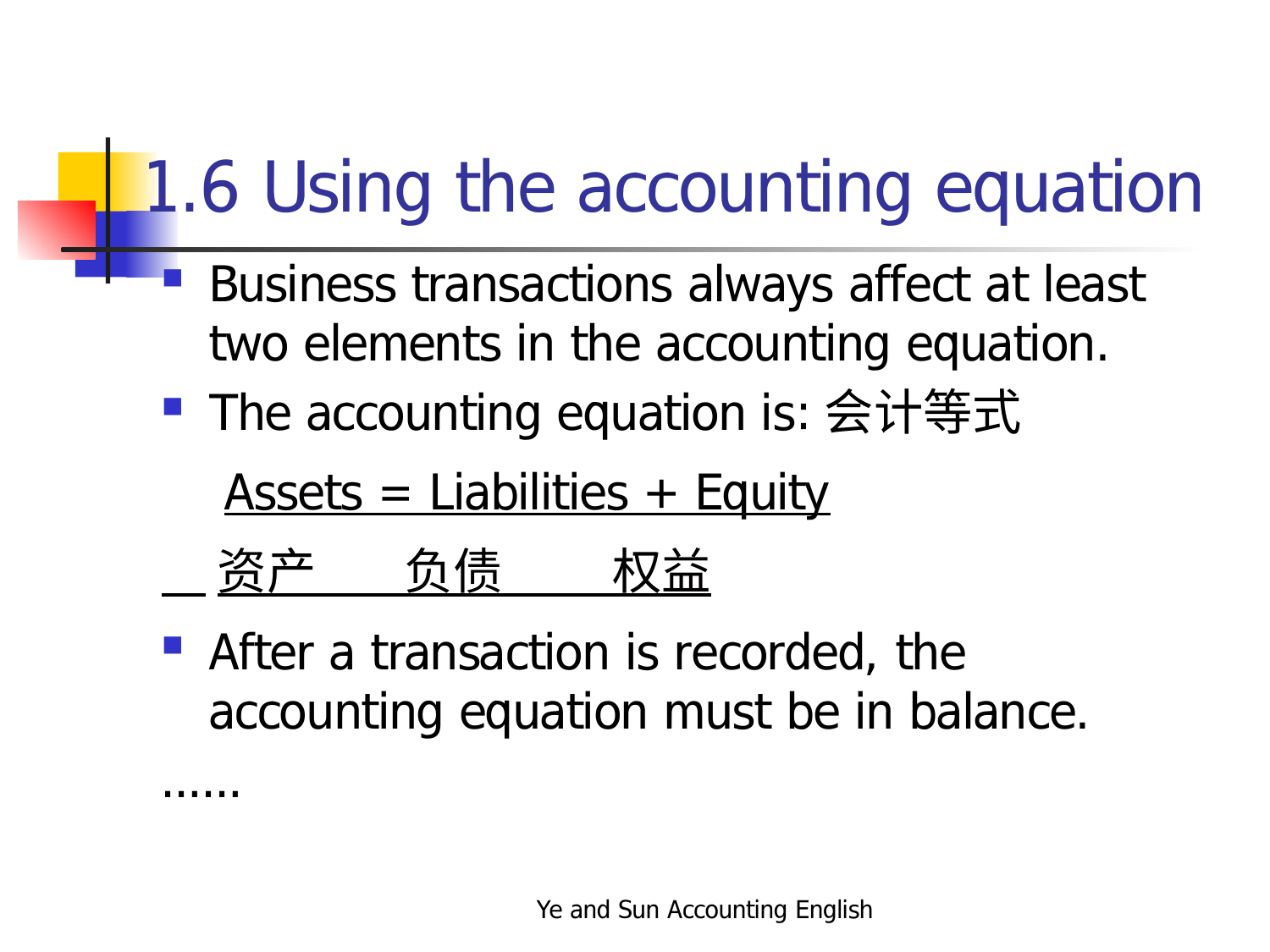

# 1.6 Using the accounting equation
Business transactions always affect at least two elements in the accounting equation.
The accounting equation is:会计等式
	 Assets = Liabilities + Equity
    资产        负债          权益
After a transaction is recorded, the accounting equation must be in balance.
……
Ye and Sun Accounting English
18